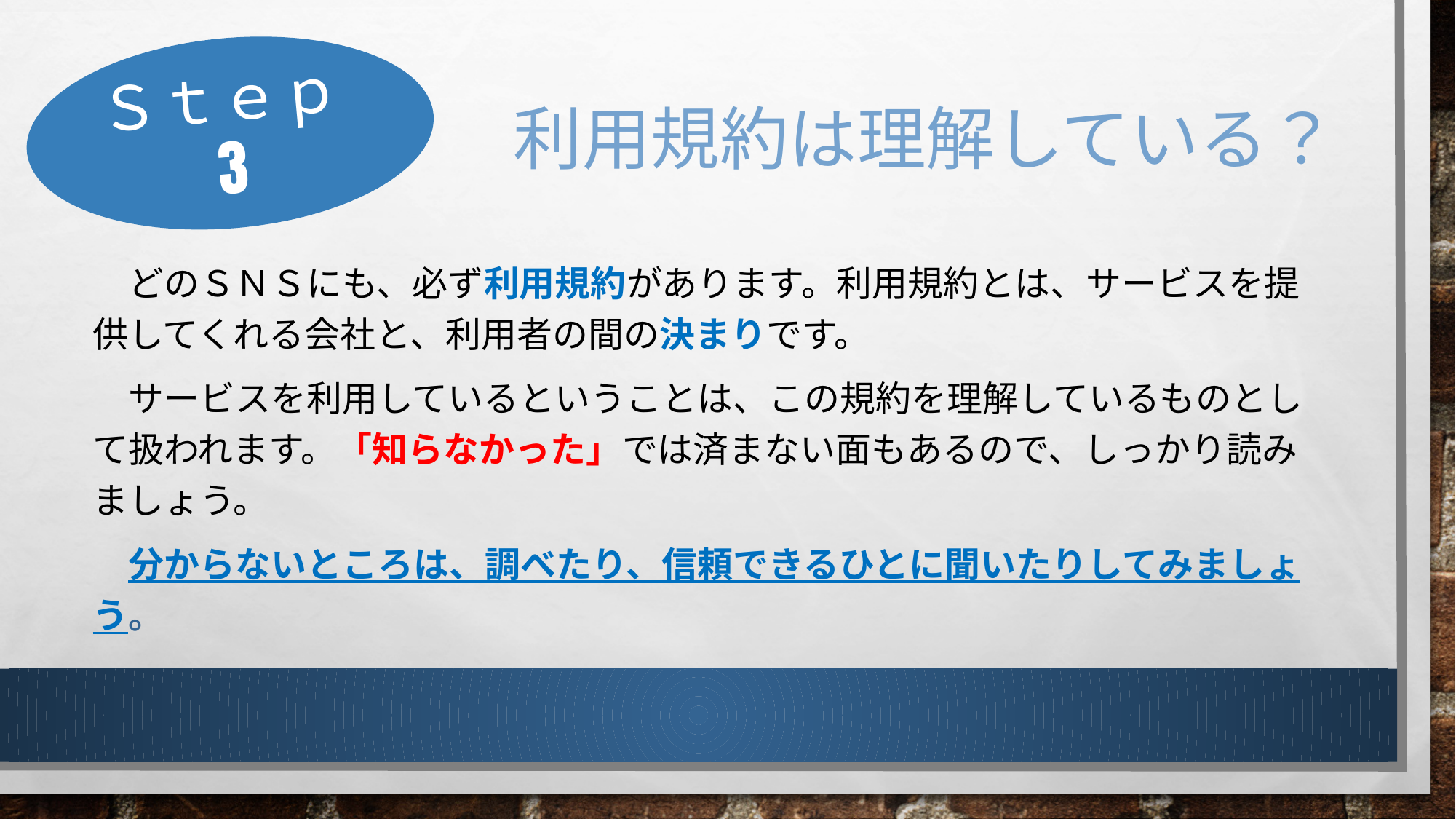

Ｓｔｅｐ3
# 利用規約は理解している？
　どのＳＮＳにも、必ず利用規約があります。利用規約とは、サービスを提供してくれる会社と、利用者の間の決まりです。
　サービスを利用しているということは、この規約を理解しているものとして扱われます。「知らなかった」では済まない面もあるので、しっかり読みましょう。
　分からないところは、調べたり、信頼できるひとに聞いたりしてみましょう。